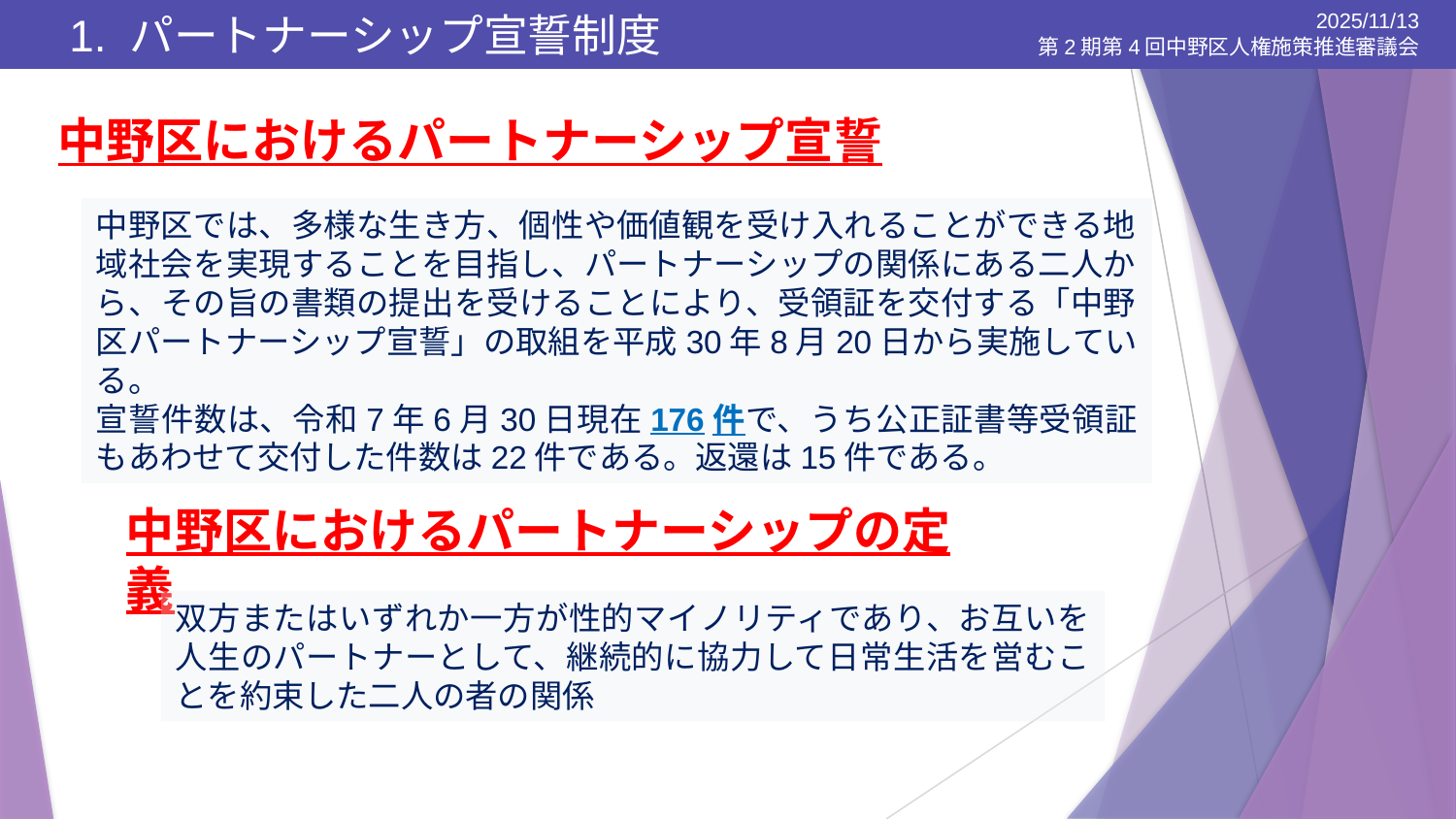

1. パートナーシップ宣誓制度
2025/11/13
第2期第4回中野区人権施策推進審議会
中野区におけるパートナーシップ宣誓
中野区では、多様な生き方、個性や価値観を受け入れることができる地域社会を実現することを目指し、パートナーシップの関係にある二人から、その旨の書類の提出を受けることにより、受領証を交付する「中野区パートナーシップ宣誓」の取組を平成30年8月20日から実施している。
宣誓件数は、令和7年6月30日現在176件で、うち公正証書等受領証もあわせて交付した件数は22件である。返還は15件である。
中野区におけるパートナーシップの定義
双方またはいずれか一方が性的マイノリティであり、お互いを人生のパートナーとして、継続的に協力して日常生活を営むことを約束した二人の者の関係